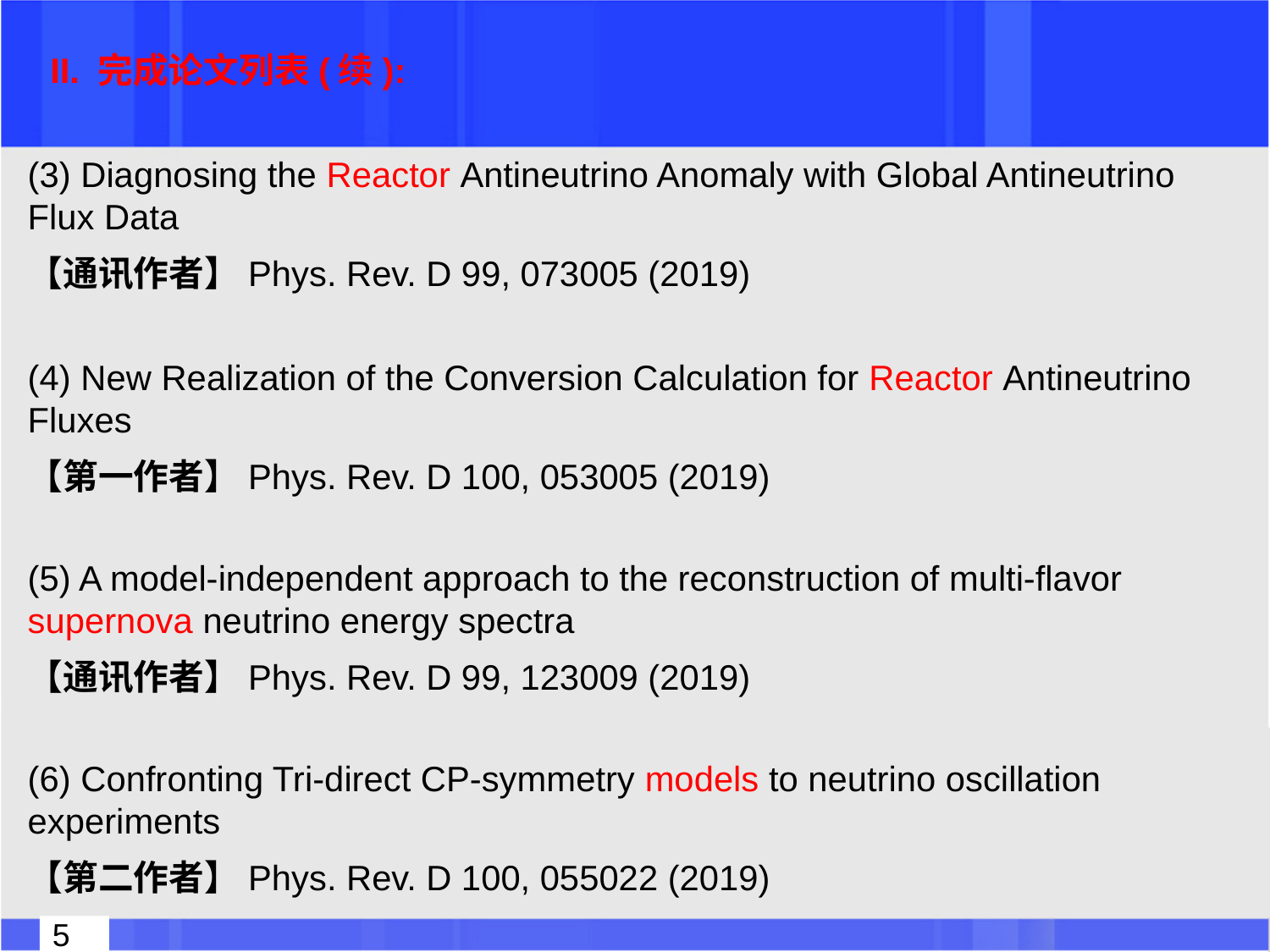

II. 完成论文列表(续):
(3) Diagnosing the Reactor Antineutrino Anomaly with Global Antineutrino Flux Data
【通讯作者】Phys. Rev. D 99, 073005 (2019)

(4) New Realization of the Conversion Calculation for Reactor Antineutrino Fluxes
【第一作者】Phys. Rev. D 100, 053005 (2019)

(5) A model-independent approach to the reconstruction of multi-flavor supernova neutrino energy spectra
【通讯作者】Phys. Rev. D 99, 123009 (2019)

(6) Confronting Tri-direct CP-symmetry models to neutrino oscillation experiments
【第二作者】Phys. Rev. D 100, 055022 (2019)